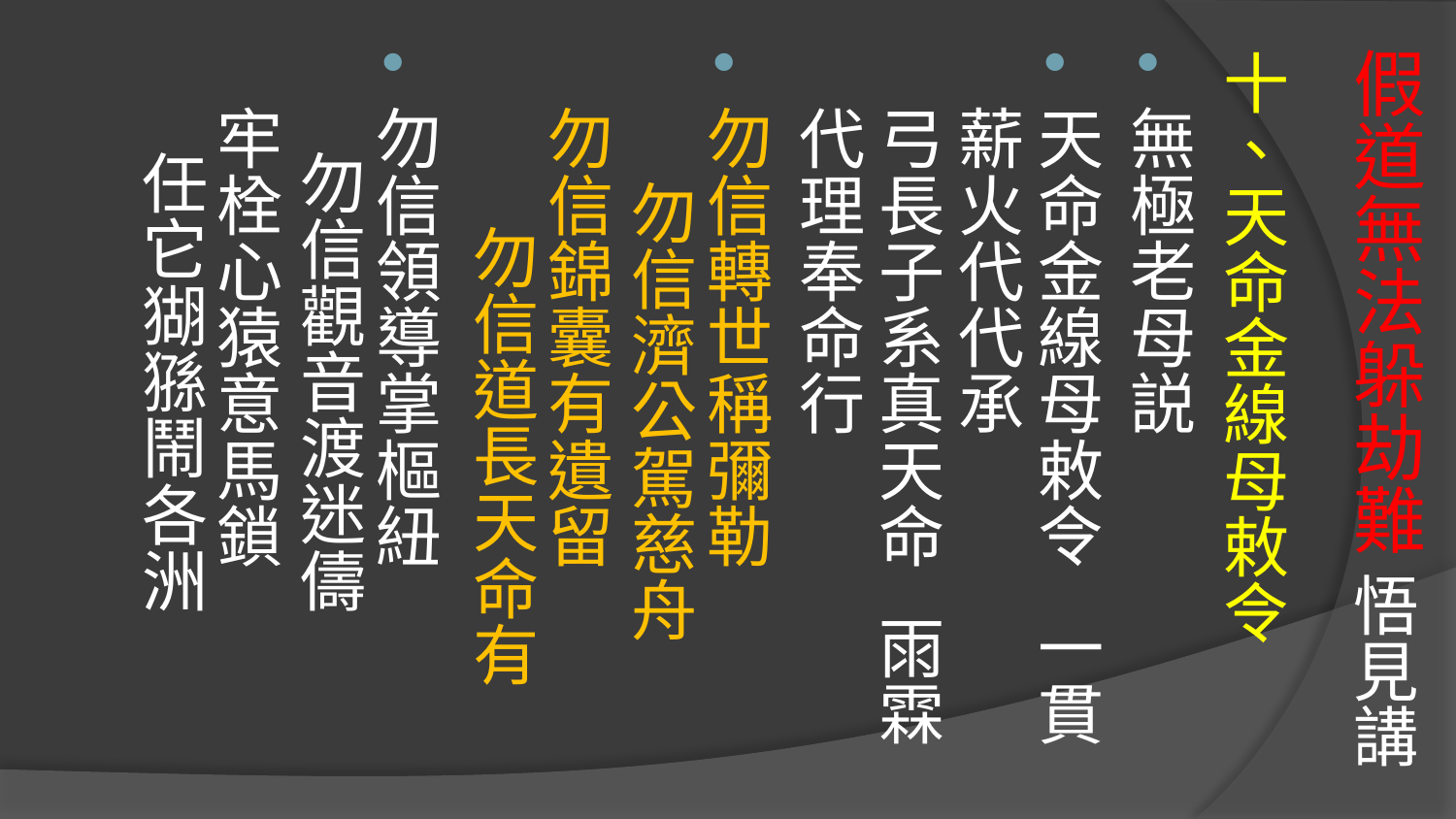

# 假道無法躲劫難 悟見講
十、天命金線母敕令
無極老母説
天命金線母敕令   一貫薪火代代承
弓長子系真天命   雨霖代理奉命行
勿信轉世稱彌勒                    勿信濟公駕慈舟
勿信錦囊有遺留                       勿信道長天命有
勿信領導掌樞紐                  勿信觀音渡迷儔
牢栓心猿意馬鎖                  任它猢猻鬧各洲